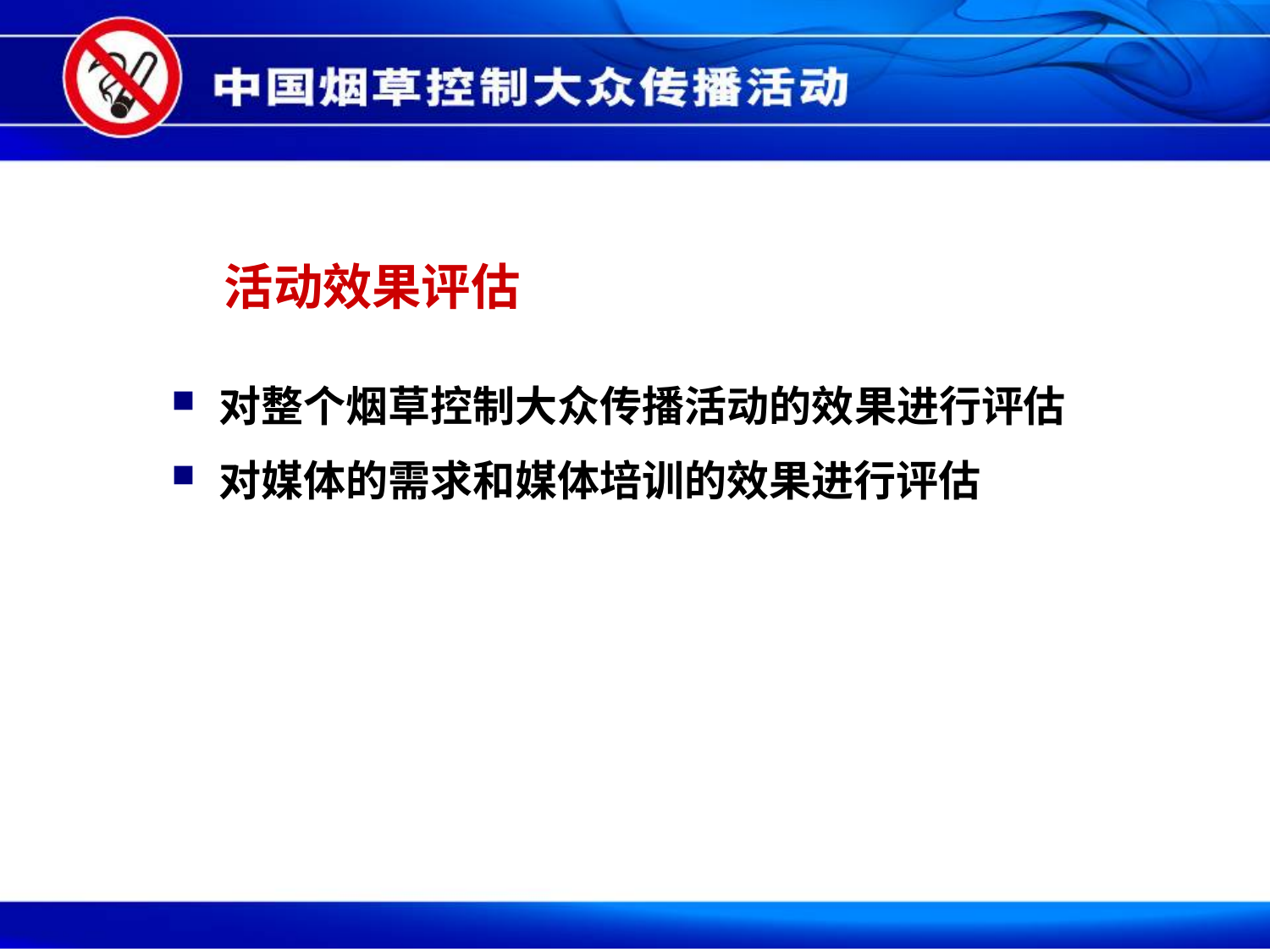

# 活动效果评估
对整个烟草控制大众传播活动的效果进行评估
对媒体的需求和媒体培训的效果进行评估